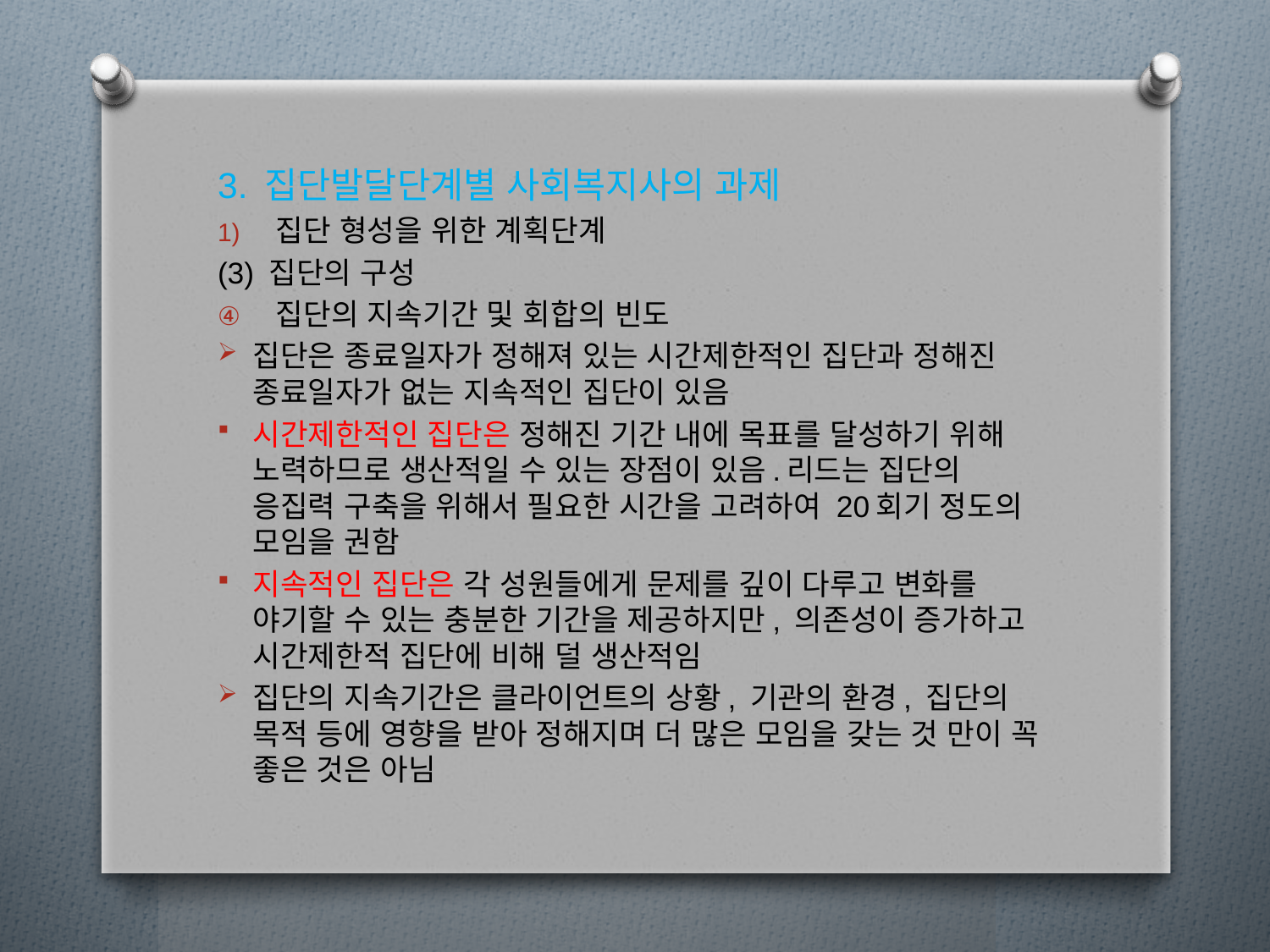

3. 집단발달단계별 사회복지사의 과제
집단 형성을 위한 계획단계
(3) 집단의 구성
집단의 지속기간 및 회합의 빈도
집단은 종료일자가 정해져 있는 시간제한적인 집단과 정해진 종료일자가 없는 지속적인 집단이 있음
시간제한적인 집단은 정해진 기간 내에 목표를 달성하기 위해 노력하므로 생산적일 수 있는 장점이 있음.리드는 집단의 응집력 구축을 위해서 필요한 시간을 고려하여 20회기 정도의 모임을 권함
지속적인 집단은 각 성원들에게 문제를 깊이 다루고 변화를 야기할 수 있는 충분한 기간을 제공하지만, 의존성이 증가하고 시간제한적 집단에 비해 덜 생산적임
집단의 지속기간은 클라이언트의 상황, 기관의 환경, 집단의 목적 등에 영향을 받아 정해지며 더 많은 모임을 갖는 것 만이 꼭 좋은 것은 아님